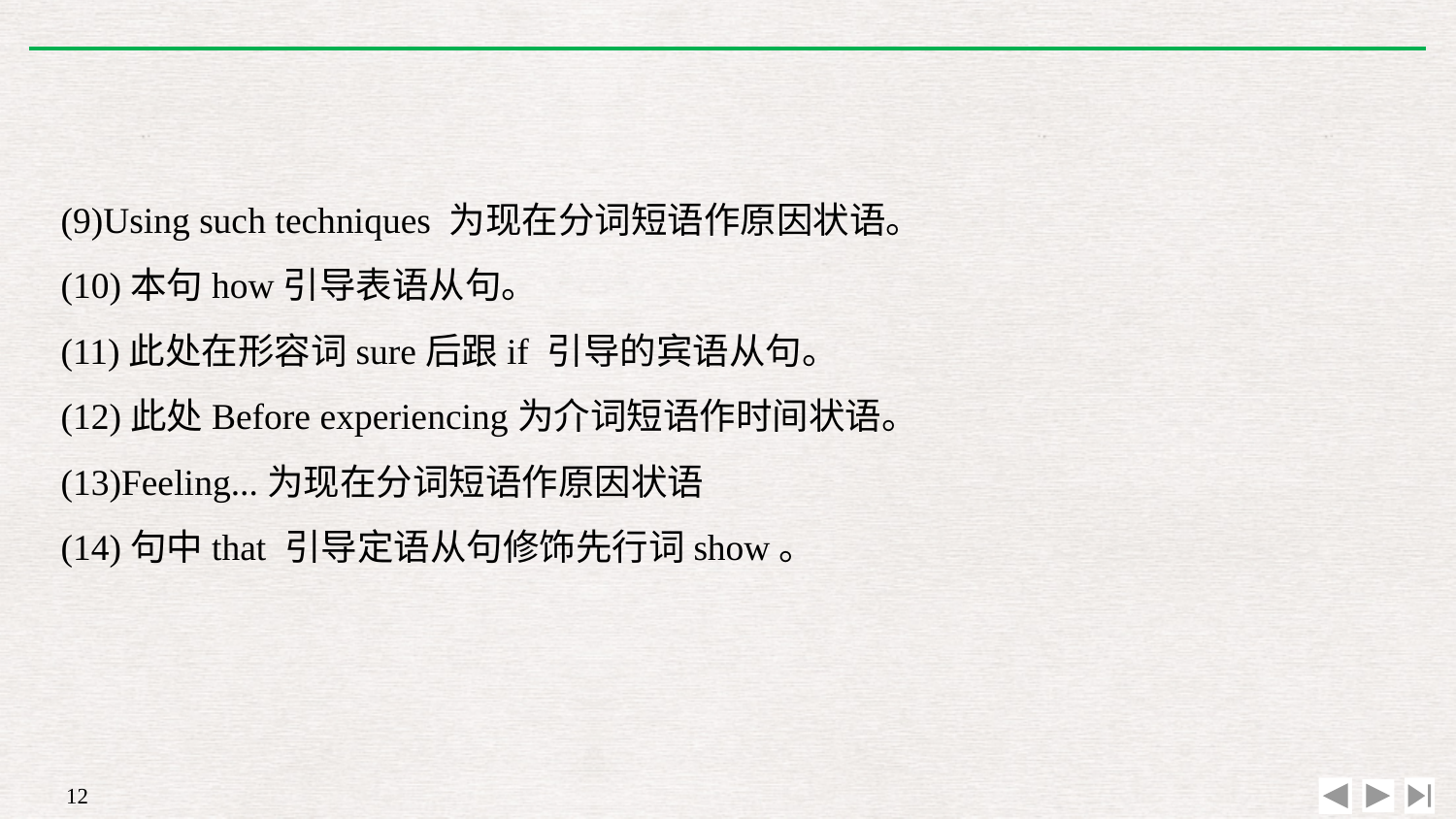

(9)Using such techniques 为现在分词短语作原因状语。
(10)本句how引导表语从句。
(11)此处在形容词sure后跟if 引导的宾语从句。
(12)此处Before experiencing为介词短语作时间状语。
(13)Feeling...为现在分词短语作原因状语
(14)句中that 引导定语从句修饰先行词show。